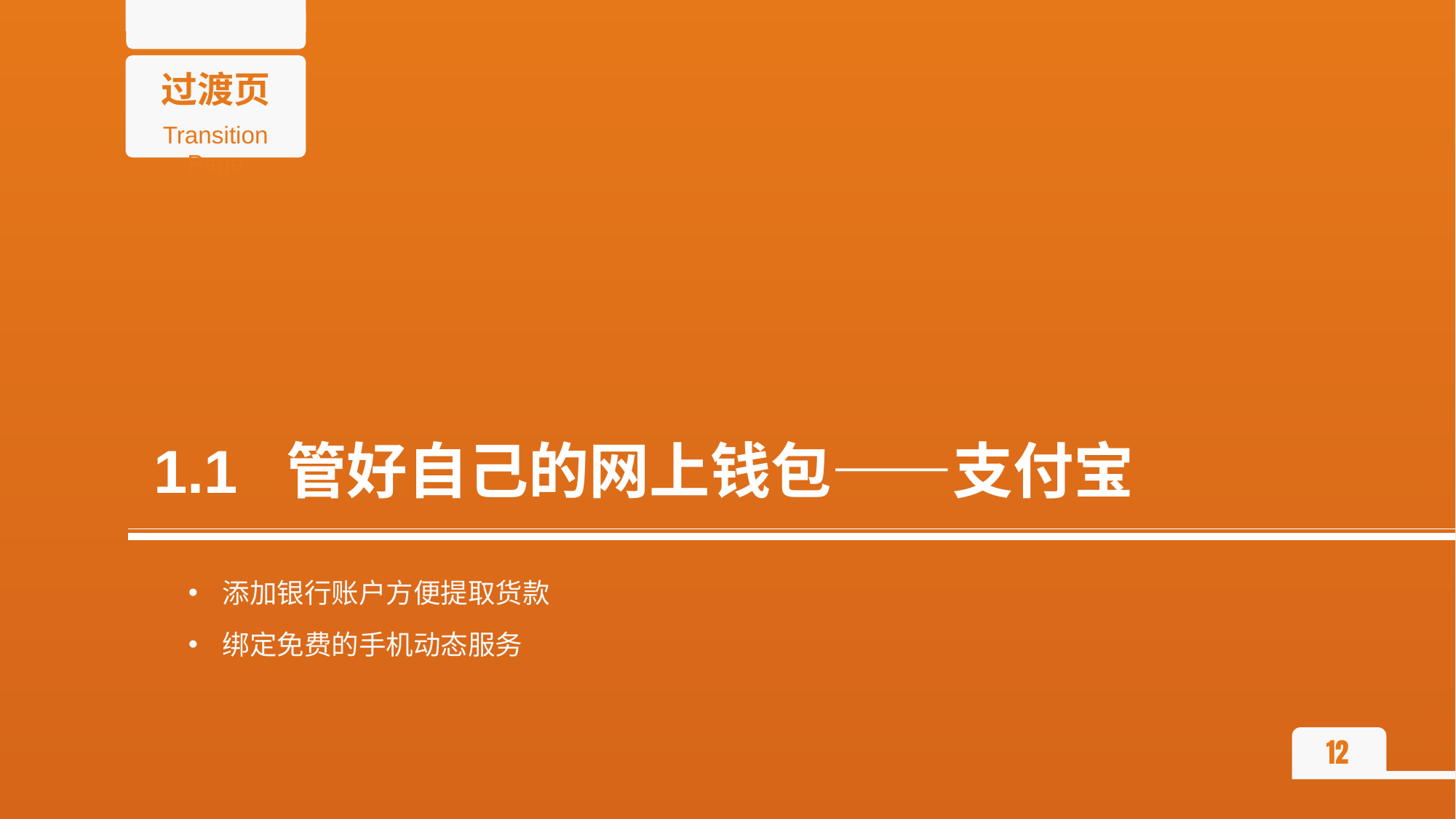

1.1  管好自己的网上钱包——支付宝
添加银行账户方便提取货款
绑定免费的手机动态服务